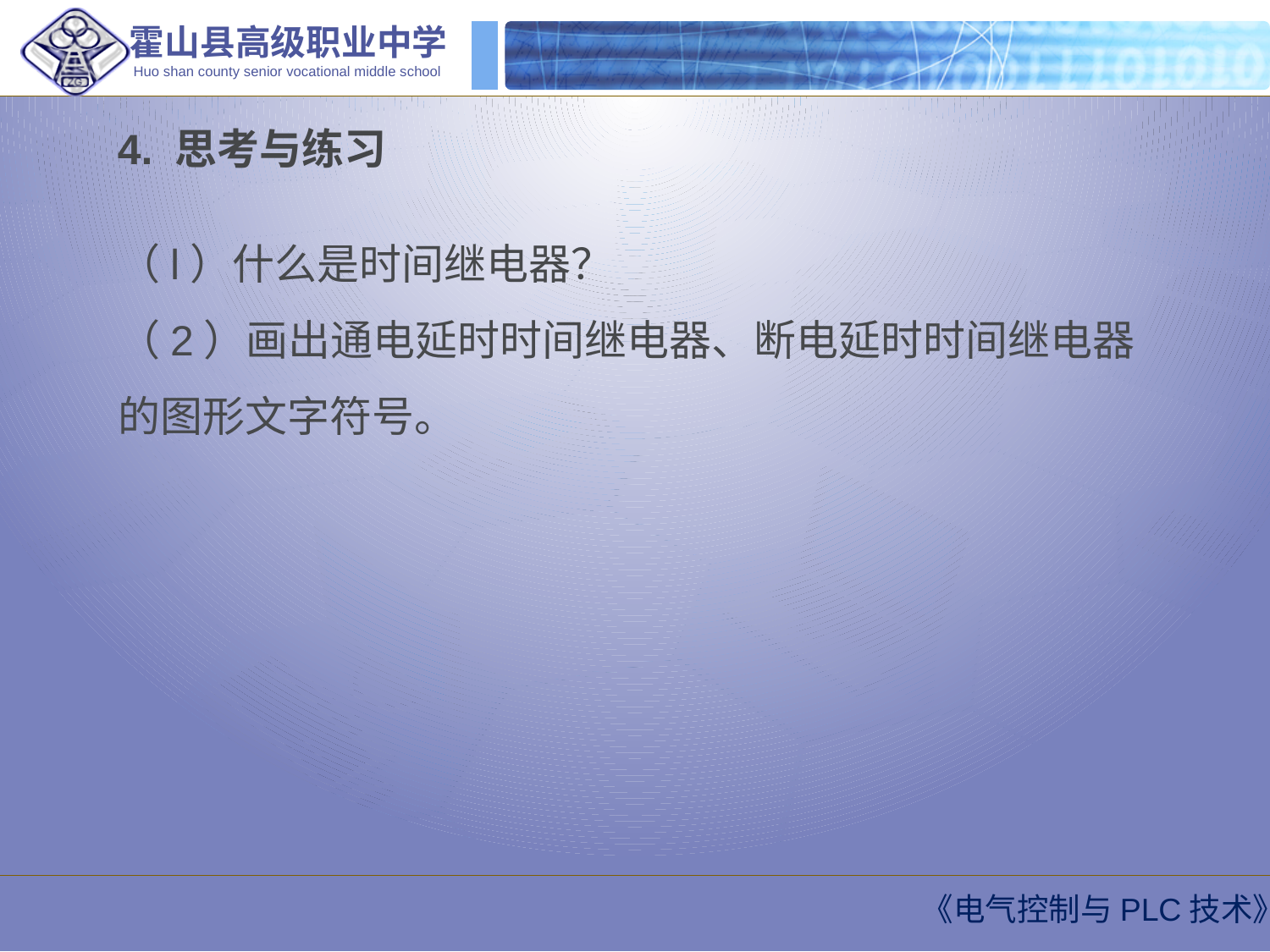

4. 思考与练习
（l）什么是时间继电器？
（2）画出通电延时时间继电器、断电延时时间继电器的图形文字符号。